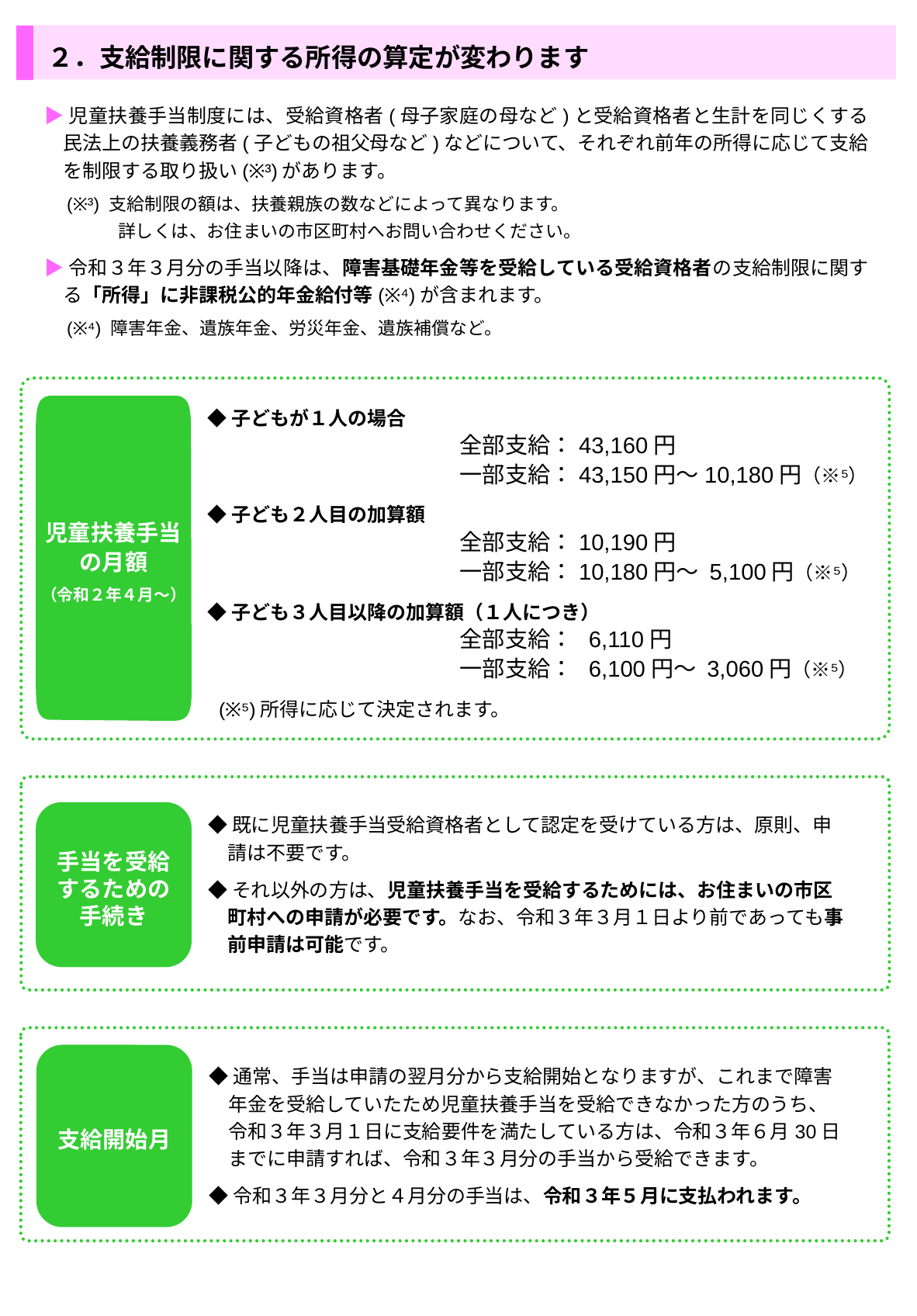

２．支給制限に関する所得の算定が変わります

▶児童扶養手当制度には、受給資格者(母子家庭の母など)と受給資格者と生計を同じくする民法上の扶養義務者(子どもの祖父母など)などについて、それぞれ前年の所得に応じて支給を制限する取り扱い(※³)があります。
　(※³) 支給制限の額は、扶養親族の数などによって異なります。
詳しくは、お住まいの市区町村へお問い合わせください。
▶令和３年３月分の手当以降は、障害基礎年金等を受給している受給資格者の支給制限に関する「所得」に非課税公的年金給付等(※⁴)が含まれます。
　(※⁴) 障害年金、遺族年金、労災年金、遺族補償など。

児童扶養手当
の月額
（令和２年４月～）
◆子どもが１人の場合
全部支給：43,160円
一部支給：43,150円～10,180円（※⁵）
◆子ども２人目の加算額
全部支給：10,190円
一部支給：10,180円～ 5,100円（※⁵）
◆子ども３人目以降の加算額（１人につき）
全部支給：  6,110円
一部支給：  6,100円～ 3,060円（※⁵）
  (※⁵)所得に応じて決定されます。

手当を受給
するための
手続き
◆既に児童扶養手当受給資格者として認定を受けている方は、原則、申請は不要です。
◆それ以外の方は、児童扶養手当を受給するためには、お住まいの市区町村への申請が必要です。なお、令和３年３月１日より前であっても事前申請は可能です。

支給開始月
◆通常、手当は申請の翌月分から支給開始となりますが、これまで障害年金を受給していたため児童扶養手当を受給できなかった方のうち、令和３年３月１日に支給要件を満たしている方は、令和３年６月30日までに申請すれば、令和３年３月分の手当から受給できます。
◆令和３年３月分と４月分の手当は、令和３年５月に支払われます。